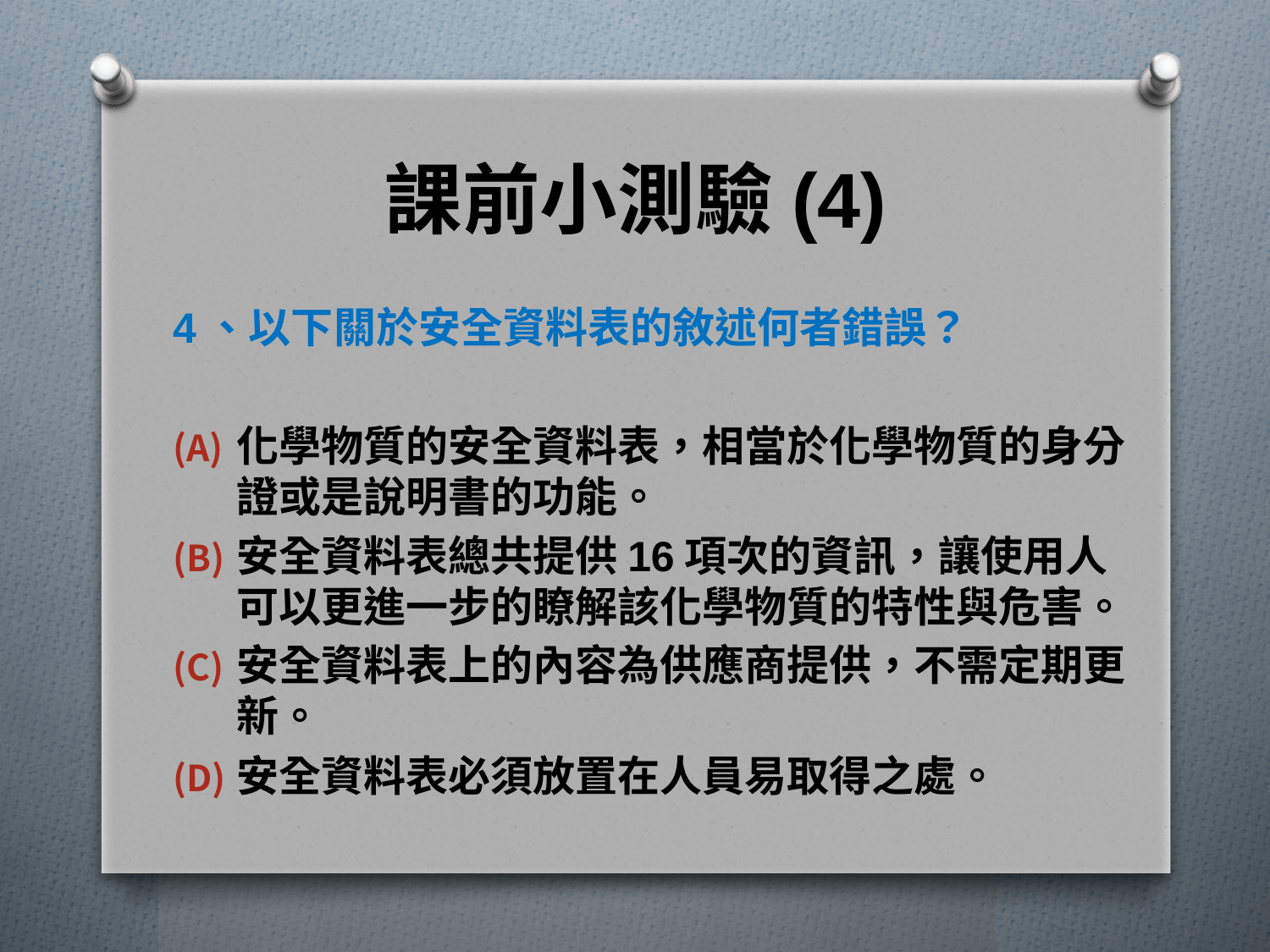

# 課前小測驗(4)
4、以下關於安全資料表的敘述何者錯誤？

化學物質的安全資料表，相當於化學物質的身分證或是說明書的功能。
安全資料表總共提供16項次的資訊，讓使用人可以更進一步的瞭解該化學物質的特性與危害。
安全資料表上的內容為供應商提供，不需定期更新。
安全資料表必須放置在人員易取得之處。